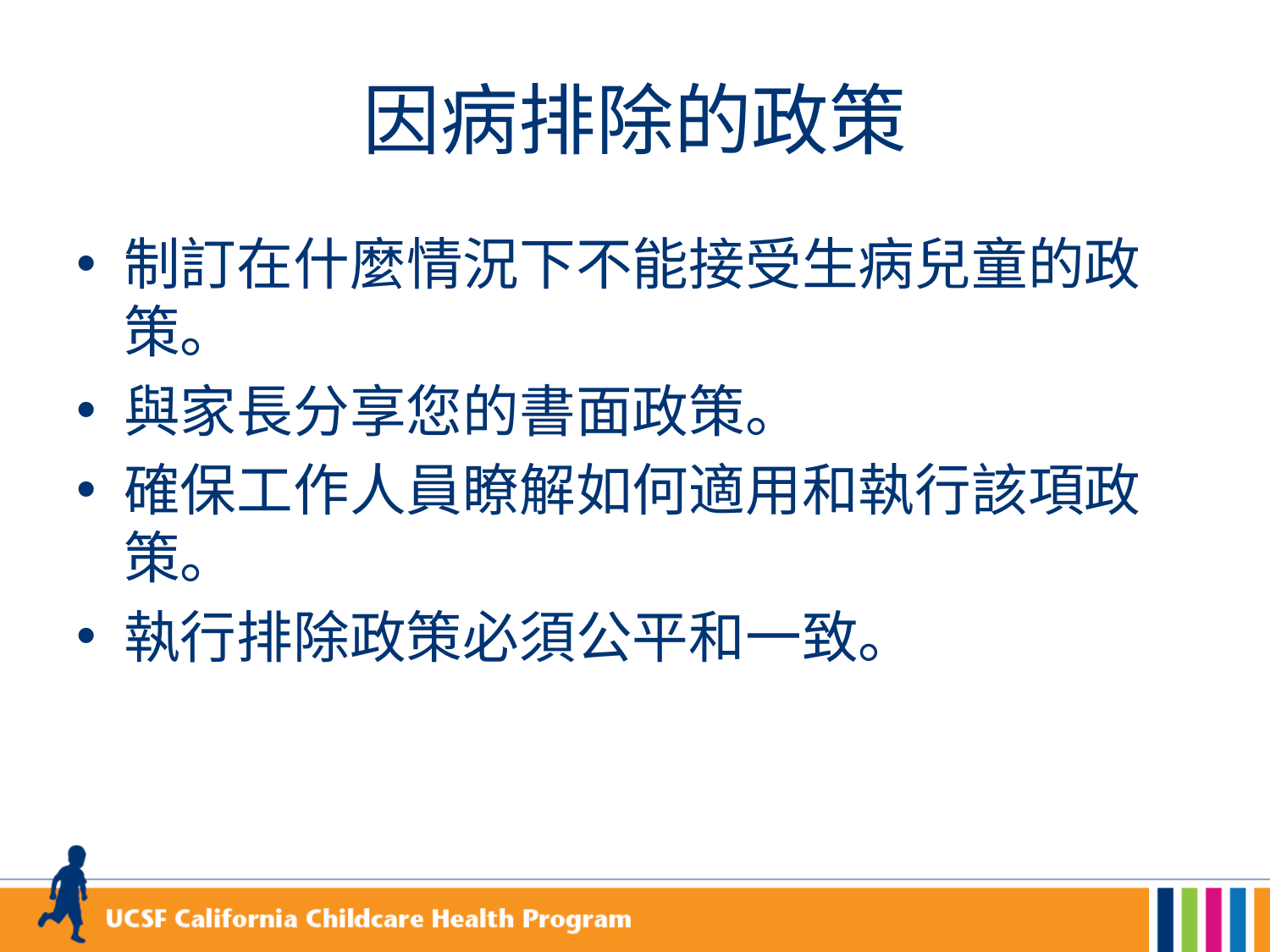

# 因病排除的政策
制訂在什麼情況下不能接受生病兒童的政策。
與家長分享您的書面政策。
確保工作人員瞭解如何適用和執行該項政策。
執行排除政策必須公平和一致。